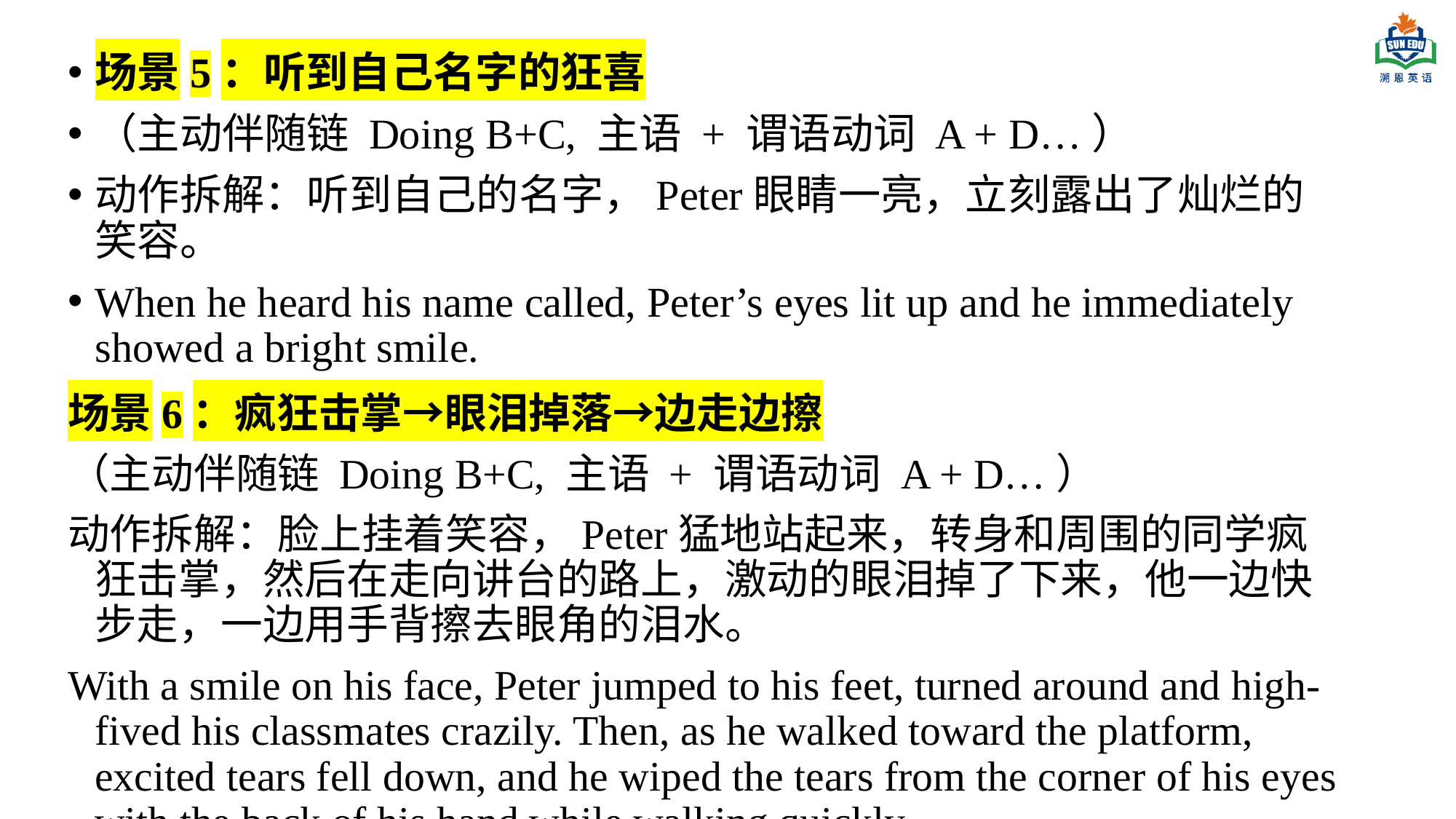

场景5：听到自己名字的狂喜
（主动伴随链 Doing B+C, 主语 + 谓语动词 A + D…）
动作拆解：听到自己的名字，Peter眼睛一亮，立刻露出了灿烂的笑容。
When he heard his name called, Peter’s eyes lit up and he immediately showed a bright smile.

场景6：疯狂击掌→眼泪掉落→边走边擦
（主动伴随链 Doing B+C, 主语 + 谓语动词 A + D…）
动作拆解：脸上挂着笑容，Peter猛地站起来，转身和周围的同学疯狂击掌，然后在走向讲台的路上，激动的眼泪掉了下来，他一边快步走，一边用手背擦去眼角的泪水。
With a smile on his face, Peter jumped to his feet, turned around and high-fived his classmates crazily. Then, as he walked toward the platform, excited tears fell down, and he wiped the tears from the corner of his eyes with the back of his hand while walking quickly.